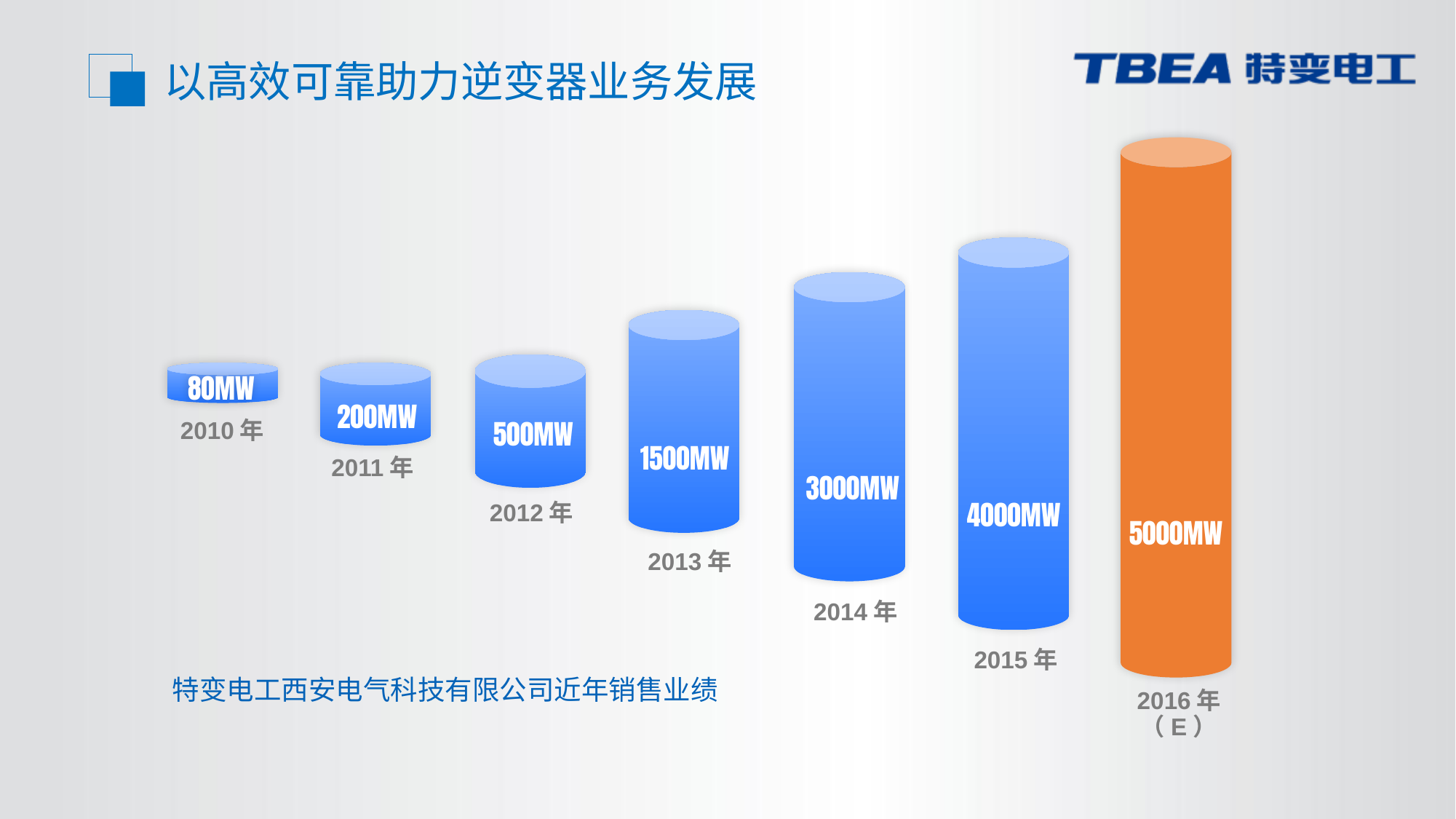

以高效可靠助力逆变器业务发展

5000MW

4000MW

3000MW

2014年

1500MW

2013年

500MW

2012年

80MW
2010年

200MW
2011年
2015年
特变电工西安电气科技有限公司近年销售业绩
2016年（E）